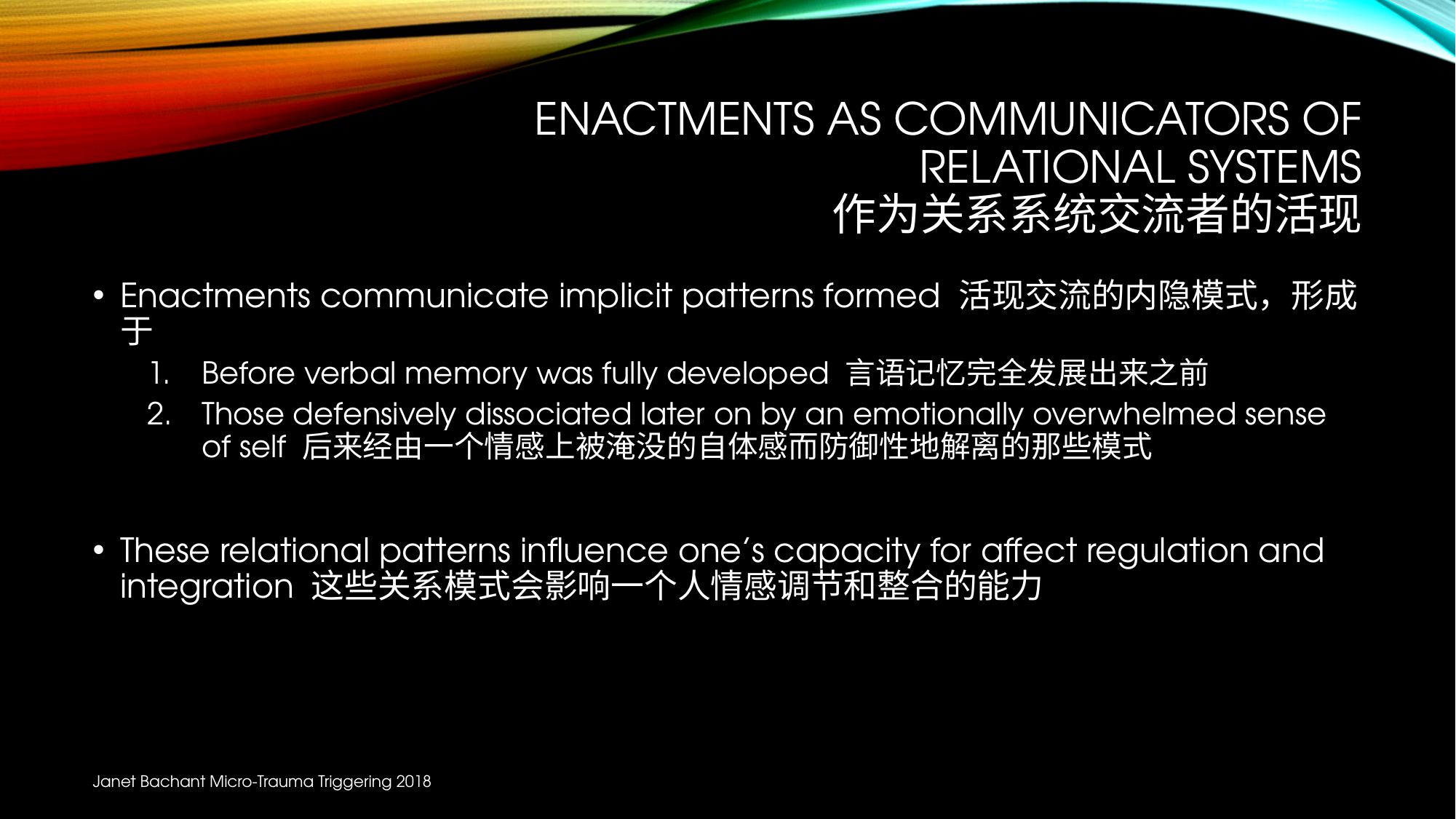

# Enactments as communicators of relational systems 作为关系系统交流者的活现
Enactments communicate implicit patterns formed 活现交流的内隐模式，形成于
Before verbal memory was fully developed 言语记忆完全发展出来之前
Those defensively dissociated later on by an emotionally overwhelmed sense of self 后来经由一个情感上被淹没的自体感而防御性地解离的那些模式

These relational patterns influence one’s capacity for affect regulation and integration 这些关系模式会影响一个人情感调节和整合的能力

Janet Bachant Micro-Trauma Triggering 2018